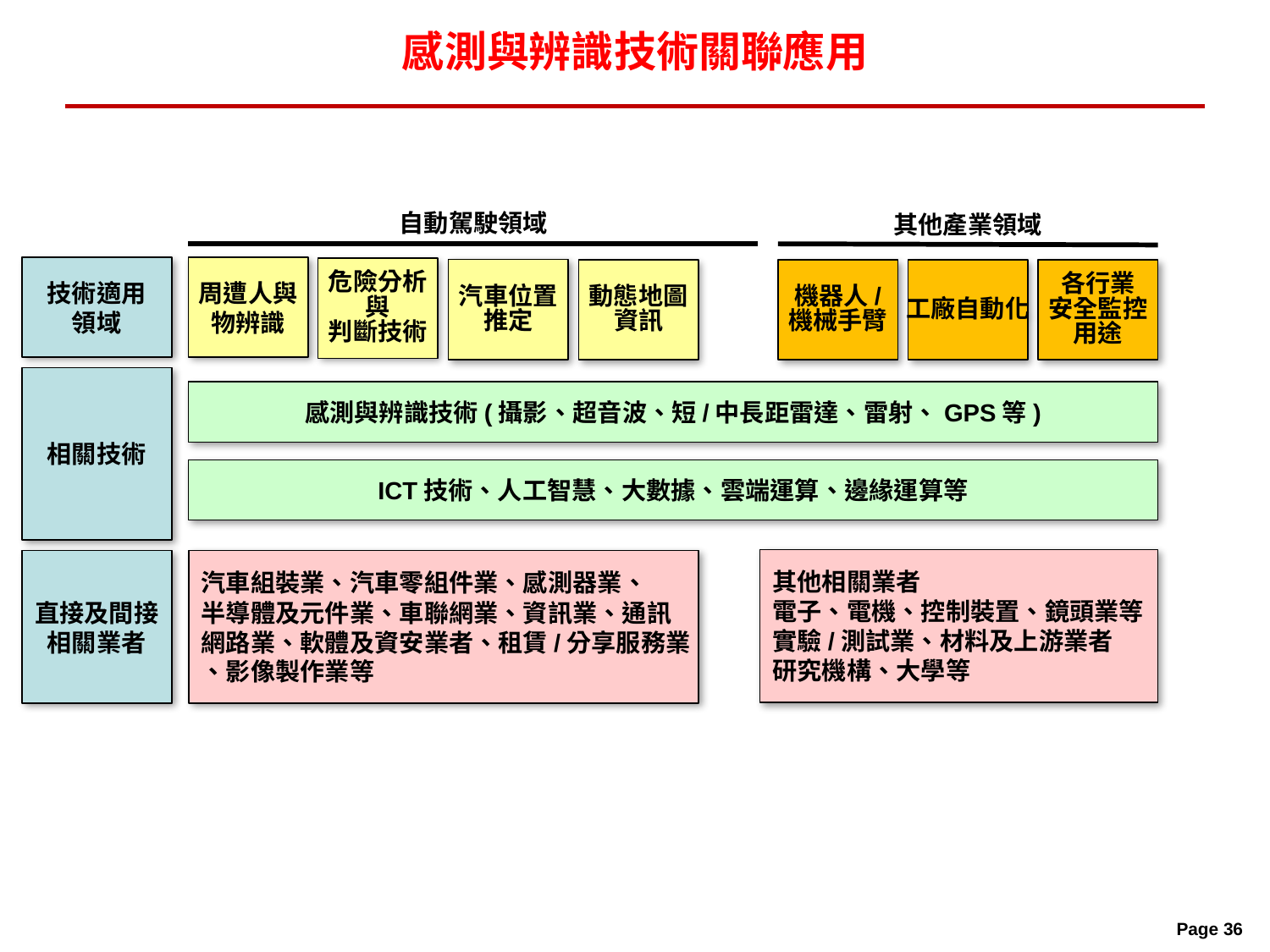

# 感測與辨識技術關聯應用
自動駕駛領域
其他產業領域
周遭人與
物辨識
技術適用
領域
危險分析
與
判斷技術
汽車位置
推定
機器人/
機械手臂
工廠自動化
各行業
安全監控
用途
動態地圖
資訊
相關技術
感測與辨識技術(攝影、超音波、短/中長距雷達、雷射、GPS等)
ICT技術、人工智慧、大數據、雲端運算、邊緣運算等
其他相關業者
電子、電機、控制裝置、鏡頭業等
實驗/測試業、材料及上游業者
研究機構、大學等
直接及間接
相關業者
汽車組裝業、汽車零組件業、感測器業、
半導體及元件業、車聯網業、資訊業、通訊
網路業、軟體及資安業者、租賃/分享服務業
、影像製作業等